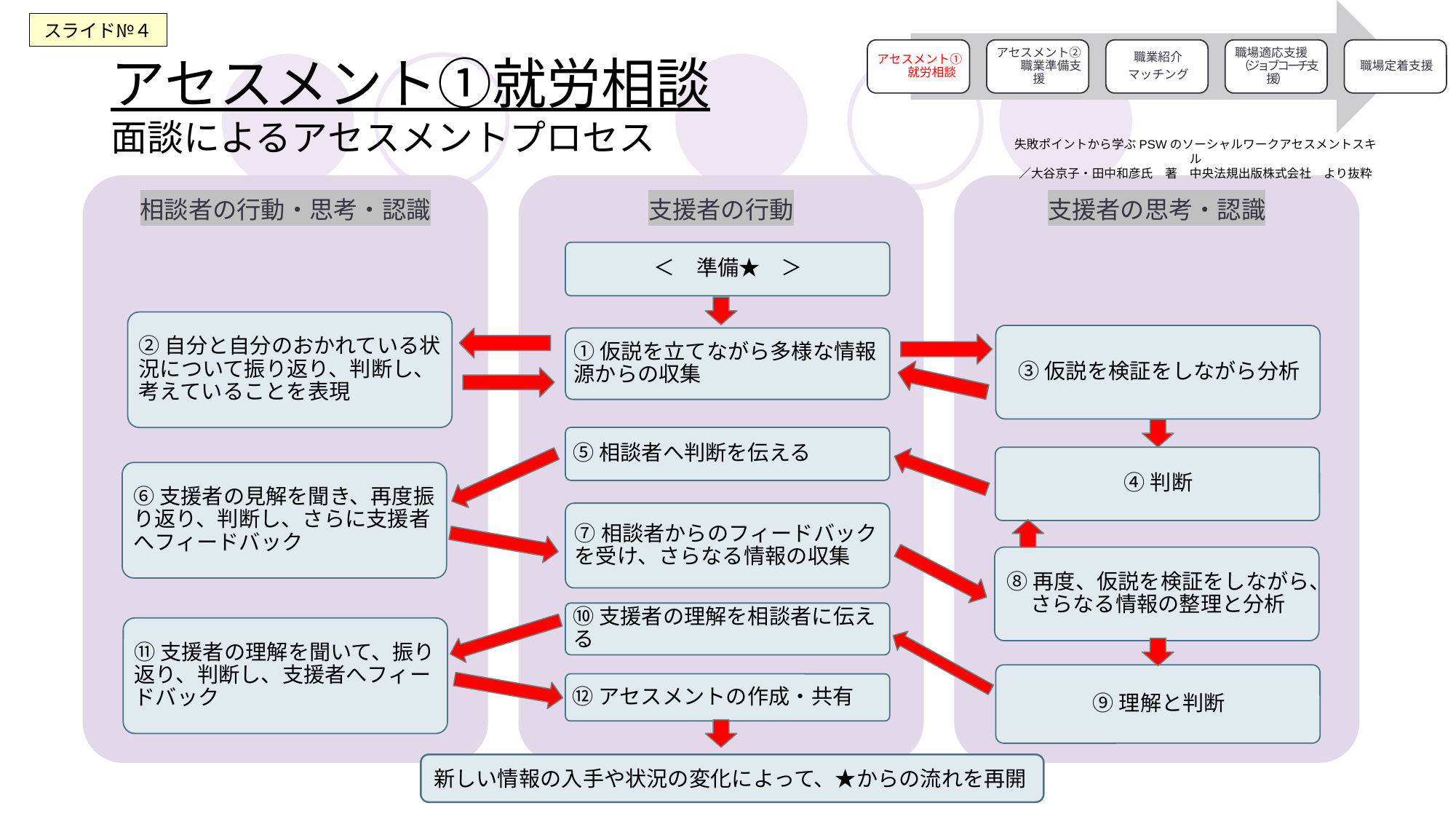

アセスメント①　　就労相談
アセスメント②　　職業準備支援
職業紹介
マッチング
職場適応支援　（ジョブコーチ支援）
職場定着支援
スライド№４
# アセスメント①就労相談 面談によるアセスメントプロセス
失敗ポイントから学ぶPSWのソーシャルワークアセスメントスキル
／大谷京子・田中和彦氏　著　中央法規出版株式会社　より抜粋
相談者の行動・思考・認識
②自分と自分のおかれている状況について振り返り、判断し、考えていることを表現
⑥支援者の見解を聞き、再度振り返り、判断し、さらに支援者へフィードバック
⑪支援者の理解を聞いて、振り返り、判断し、支援者へフィードバック
支援者の行動
＜　準備★　＞
①仮説を立てながら多様な情報源からの収集
⑤相談者へ判断を伝える
⑦相談者からのフィードバックを受け、さらなる情報の収集
⑩支援者の理解を相談者に伝える
⑫アセスメントの作成・共有
支援者の思考・認識
③仮説を検証をしながら分析
④判断
⑧再度、仮説を検証をしながら、さらなる情報の整理と分析
⑨理解と判断

新しい情報の入手や状況の変化によって、★からの流れを再開